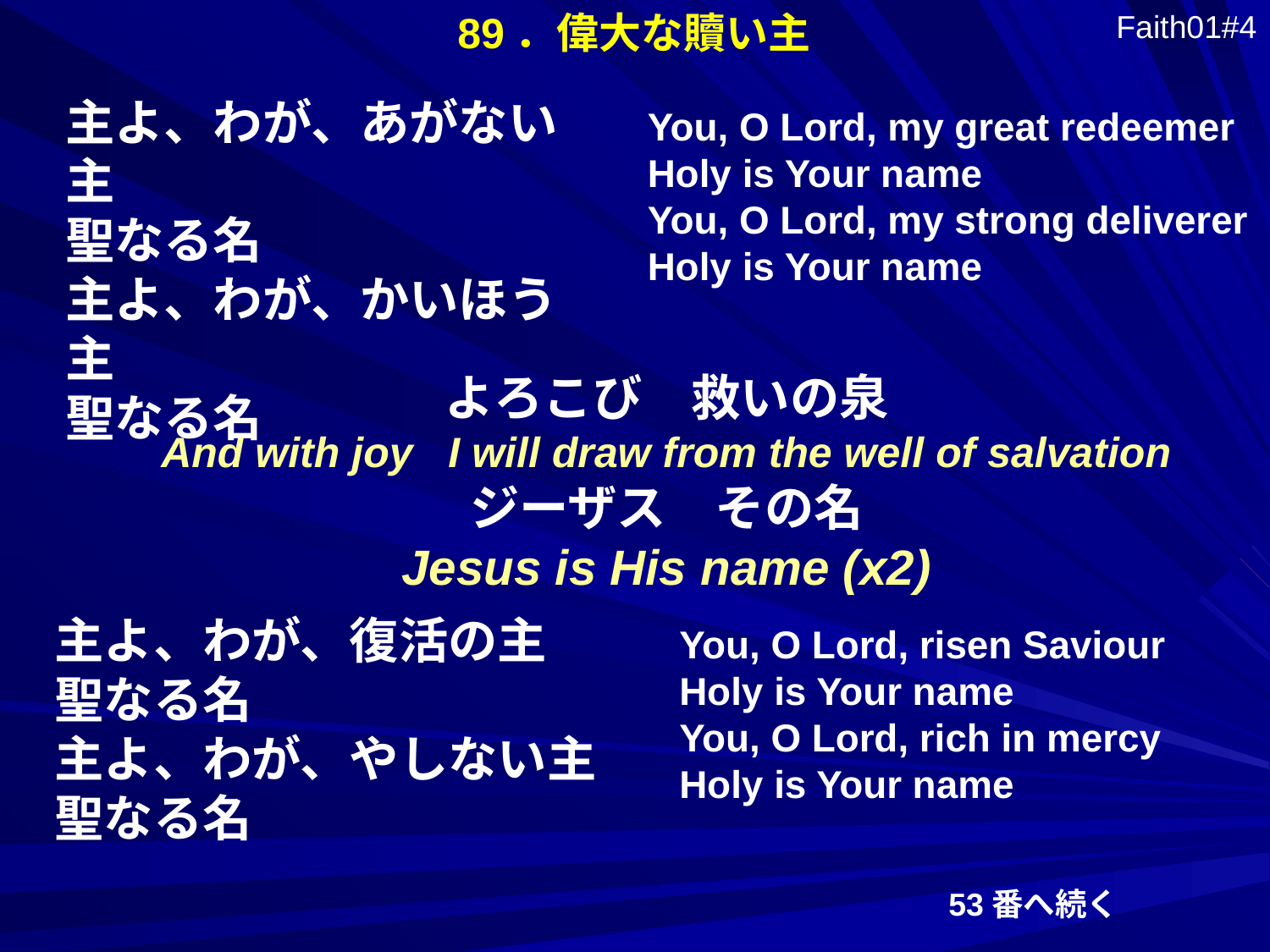

89．偉大な贖い主
Faith01#4
主よ、わが、あがない主
聖なる名
主よ、わが、かいほう主
聖なる名
You, O Lord, my great redeemer
Holy is Your name
You, O Lord, my strong deliverer
Holy is Your name
よろこび　救いの泉
And with joy   I will draw from the well of salvation
ジーザス　その名
Jesus is His name (x2)
主よ、わが、復活の主
聖なる名
主よ、わが、やしない主
聖なる名
You, O Lord, risen Saviour
Holy is Your name
You, O Lord, rich in mercy
Holy is Your name
53番へ続く